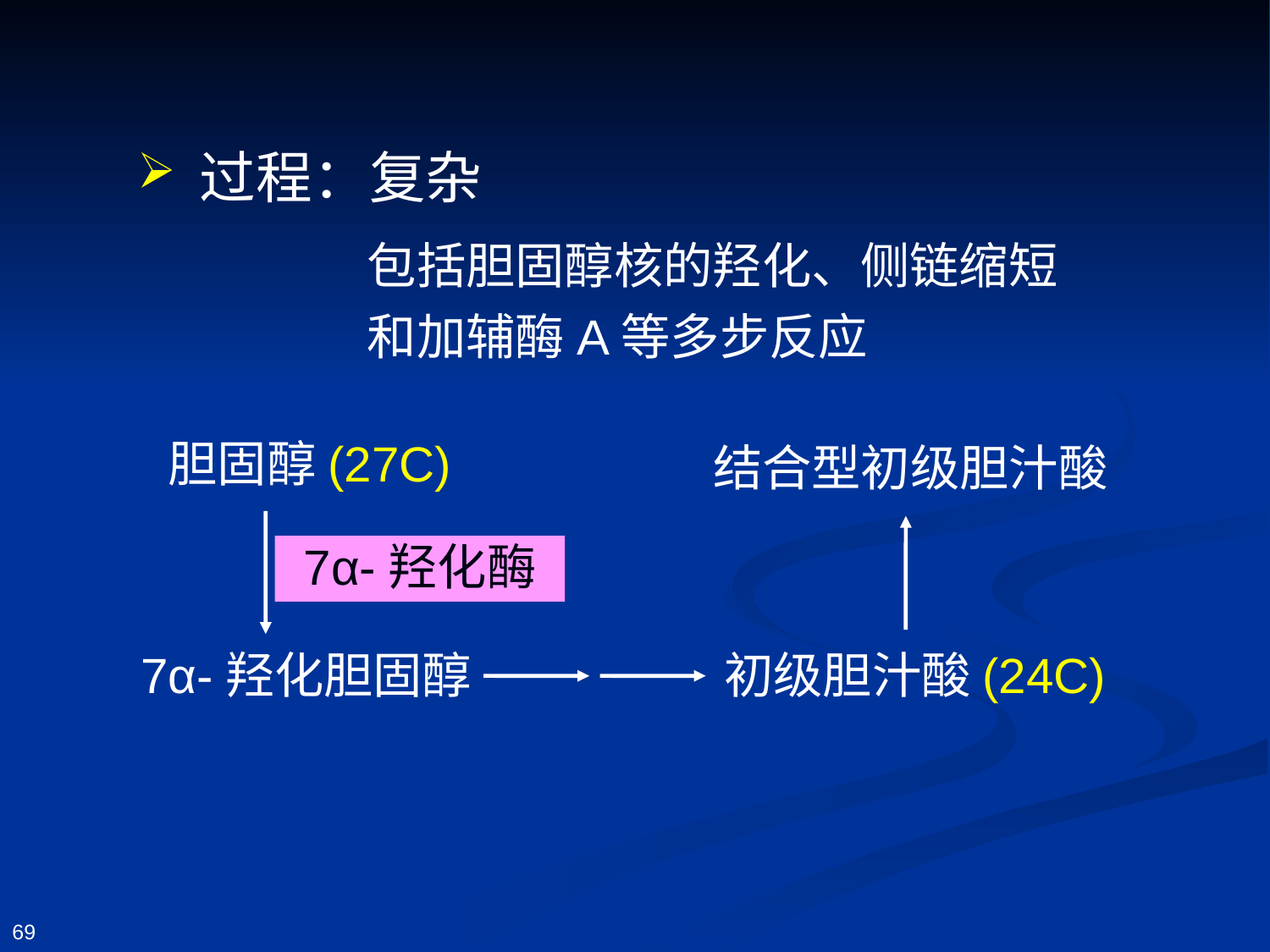

过程：复杂
包括胆固醇核的羟化、侧链缩短和加辅酶A等多步反应
胆固醇(27C)

7α-羟化酶
7α-羟化胆固醇
结合型初级胆汁酸

初级胆汁酸(24C)

69